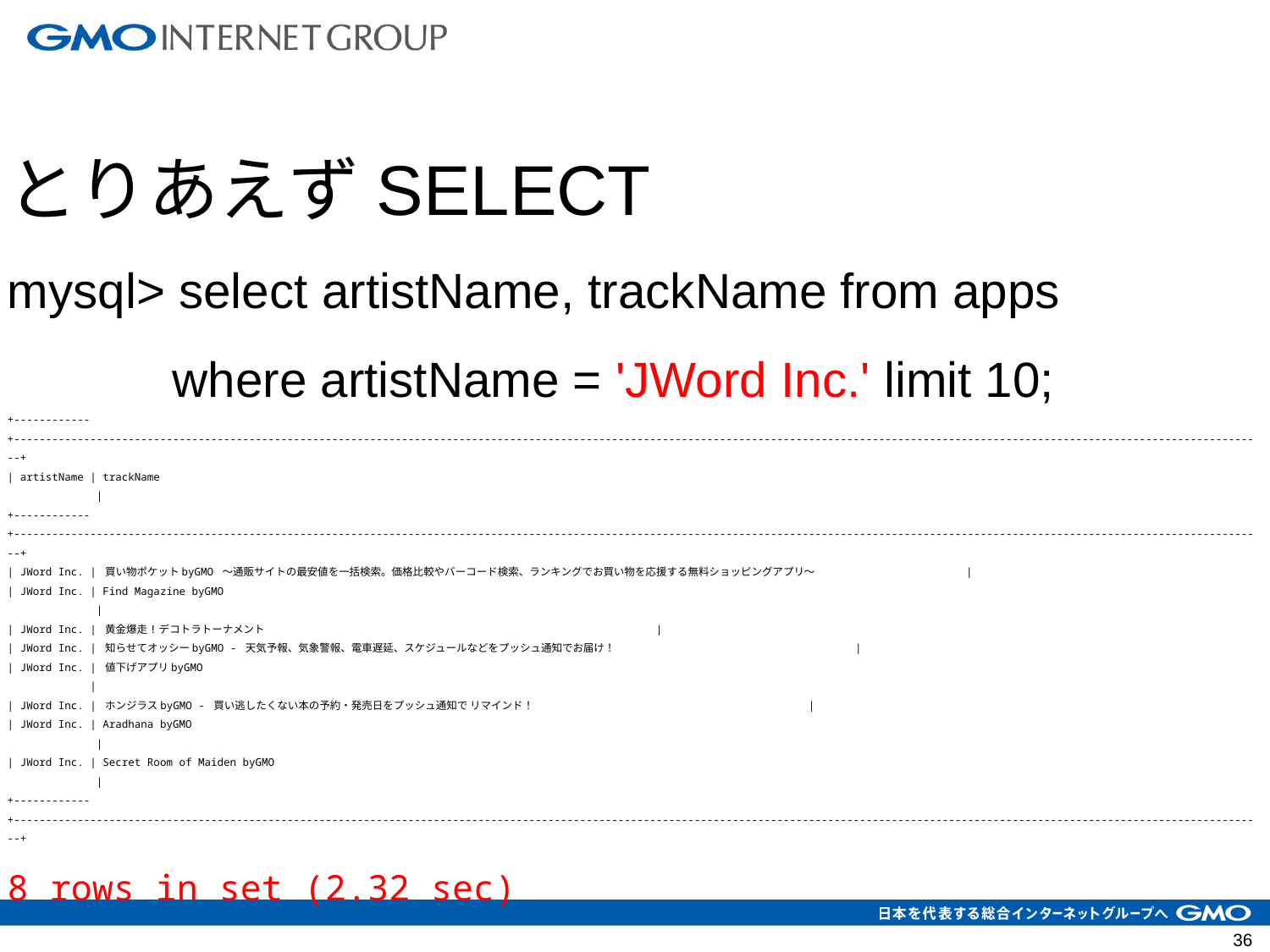

とりあえずSELECT
mysql> select artistName, trackName from apps
            where artistName = 'JWord Inc.' limit 10;
+------------+-----------------------------------------------------------------------------------------------------------------------------------------------------------------------------------------------------+
| artistName | trackName                                                                                                                                                                                           |
+------------+-----------------------------------------------------------------------------------------------------------------------------------------------------------------------------------------------------+
| JWord Inc. | 買い物ポケットbyGMO ～通販サイトの最安値を一括検索。価格比較やバーコード検索、ランキングでお買い物を応援する無料ショッピングアプリ～                                                                |
| JWord Inc. | Find Magazine byGMO                                                                                                                                                                                 |
| JWord Inc. | 黄金爆走!デコトラトーナメント                                                                                                                                                                       |
| JWord Inc. | 知らせてオッシーbyGMO - 天気予報、気象警報、電車遅延、スケジュールなどをプッシュ通知でお届け！                                                                                                      |
| JWord Inc. | 値下げアプリbyGMO                                                                                                                                                                                   |
| JWord Inc. | ホンジラスbyGMO - 買い逃したくない本の予約・発売日をプッシュ通知で リマインド！                                                                                                                     |
| JWord Inc. | Aradhana byGMO                                                                                                                                                                                      |
| JWord Inc. | Secret Room of Maiden byGMO                                                                                                                                                                         |
+------------+-----------------------------------------------------------------------------------------------------------------------------------------------------------------------------------------------------+
8 rows in set (2.32 sec)